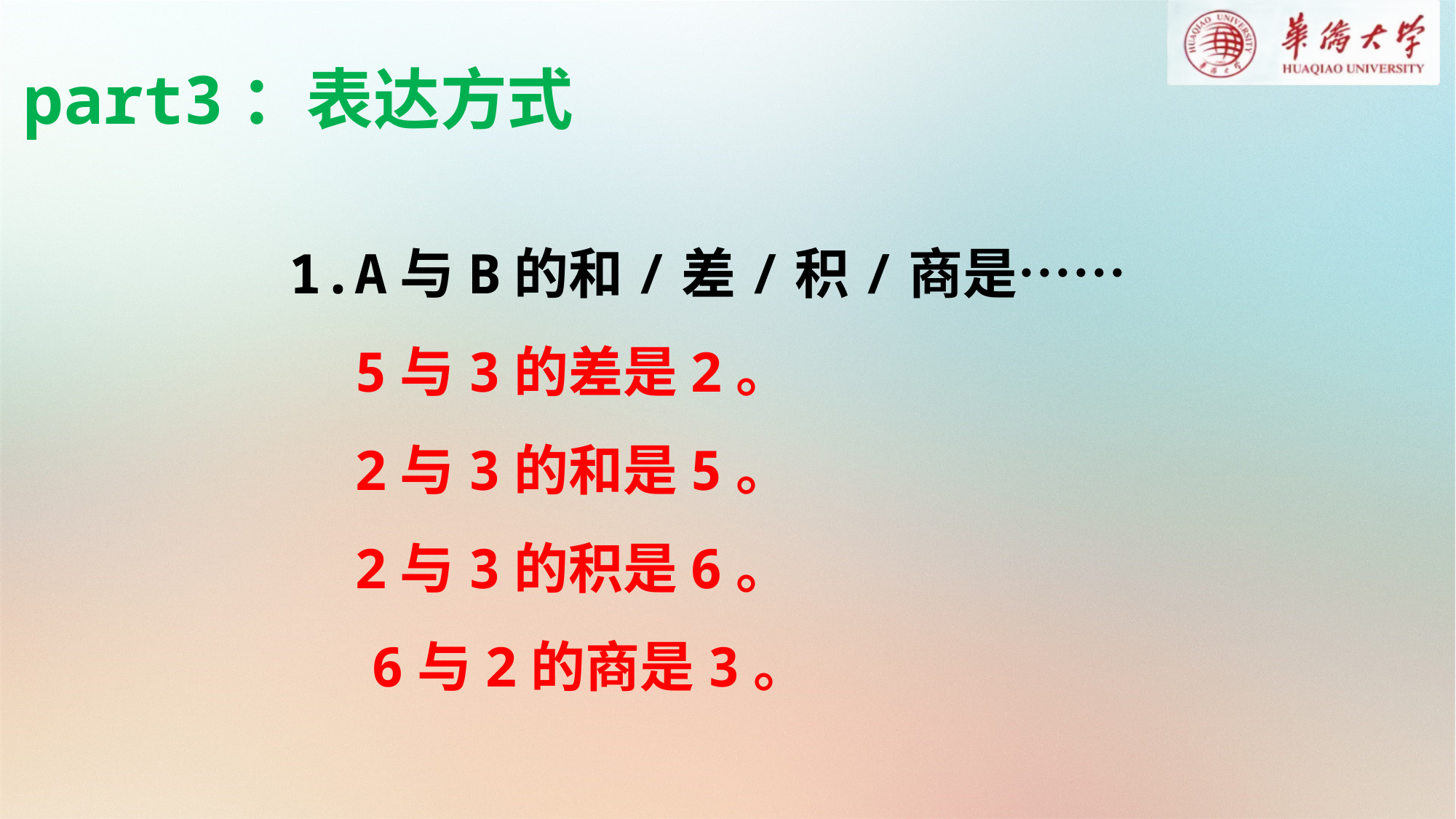

part3：表达方式
1.A与B的和/差/积/商是……
  5与3的差是2。
  2与3的和是5。
  2与3的积是6。
  6与2的商是3。